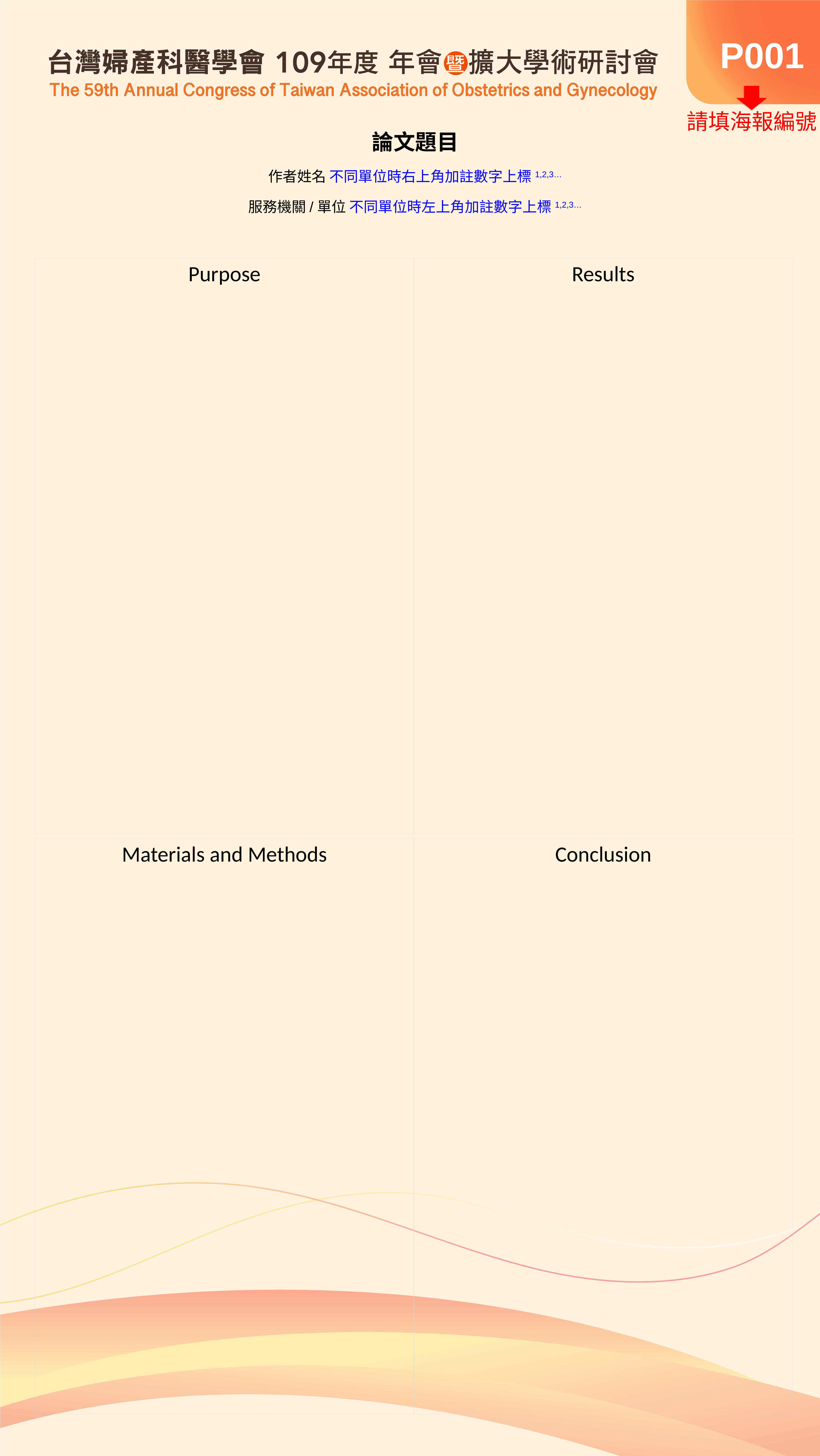

P001

請填海報編號
論文題目
作者姓名 不同單位時右上角加註數字上標1,2,3…
服務機關/單位 不同單位時左上角加註數字上標1,2,3…
Results

Purpose

Materials and Methods

Conclusion